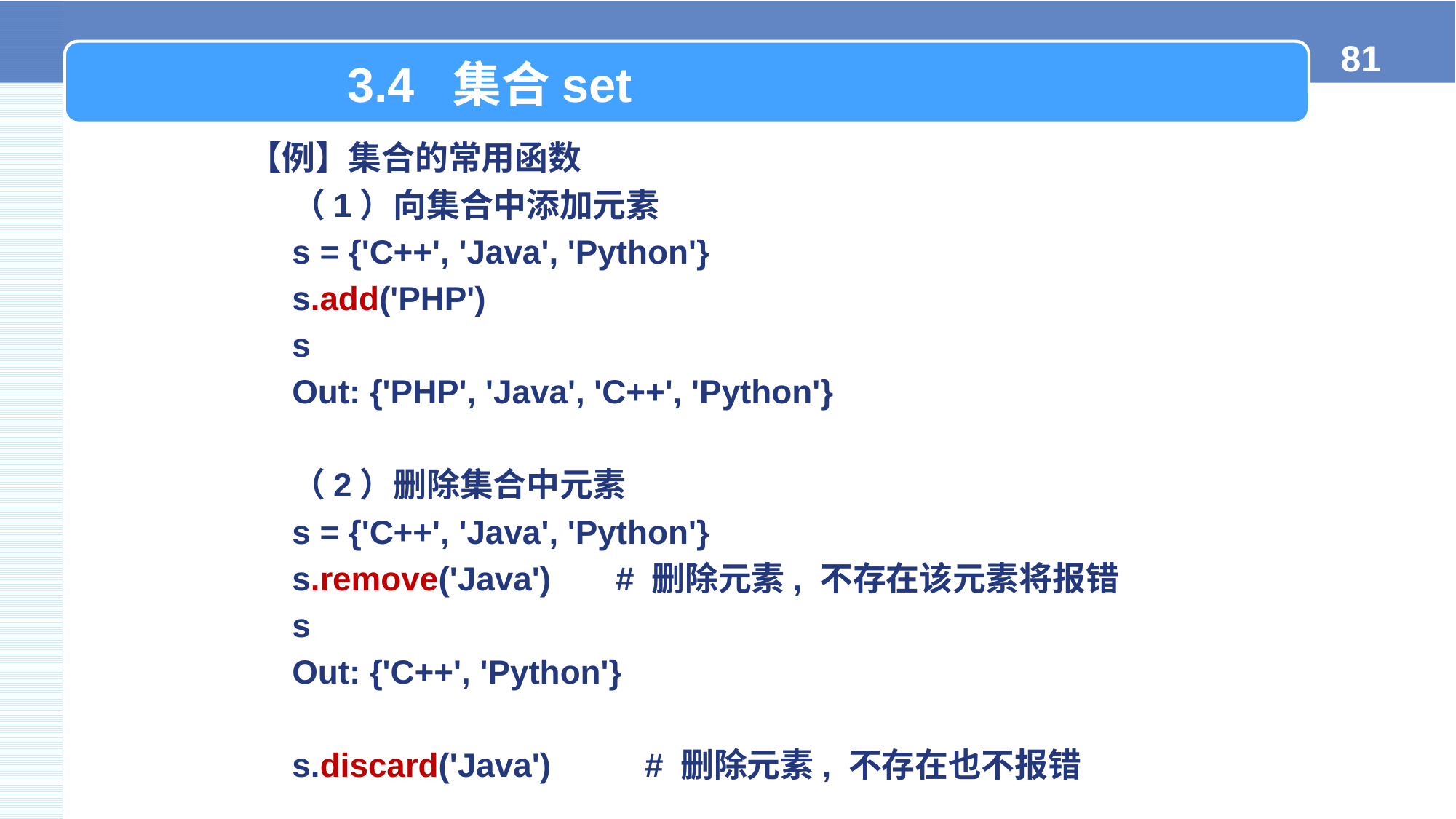

3.4  集合set
【例】集合的常用函数
（1）向集合中添加元素
s = {'C++', 'Java', 'Python'}
s.add('PHP')
s
Out: {'PHP', 'Java', 'C++', 'Python'}

（2）删除集合中元素
s = {'C++', 'Java', 'Python'}
s.remove('Java')       # 删除元素, 不存在该元素将报错
s
Out: {'C++', 'Python'}

s.discard('Java')	   # 删除元素, 不存在也不报错